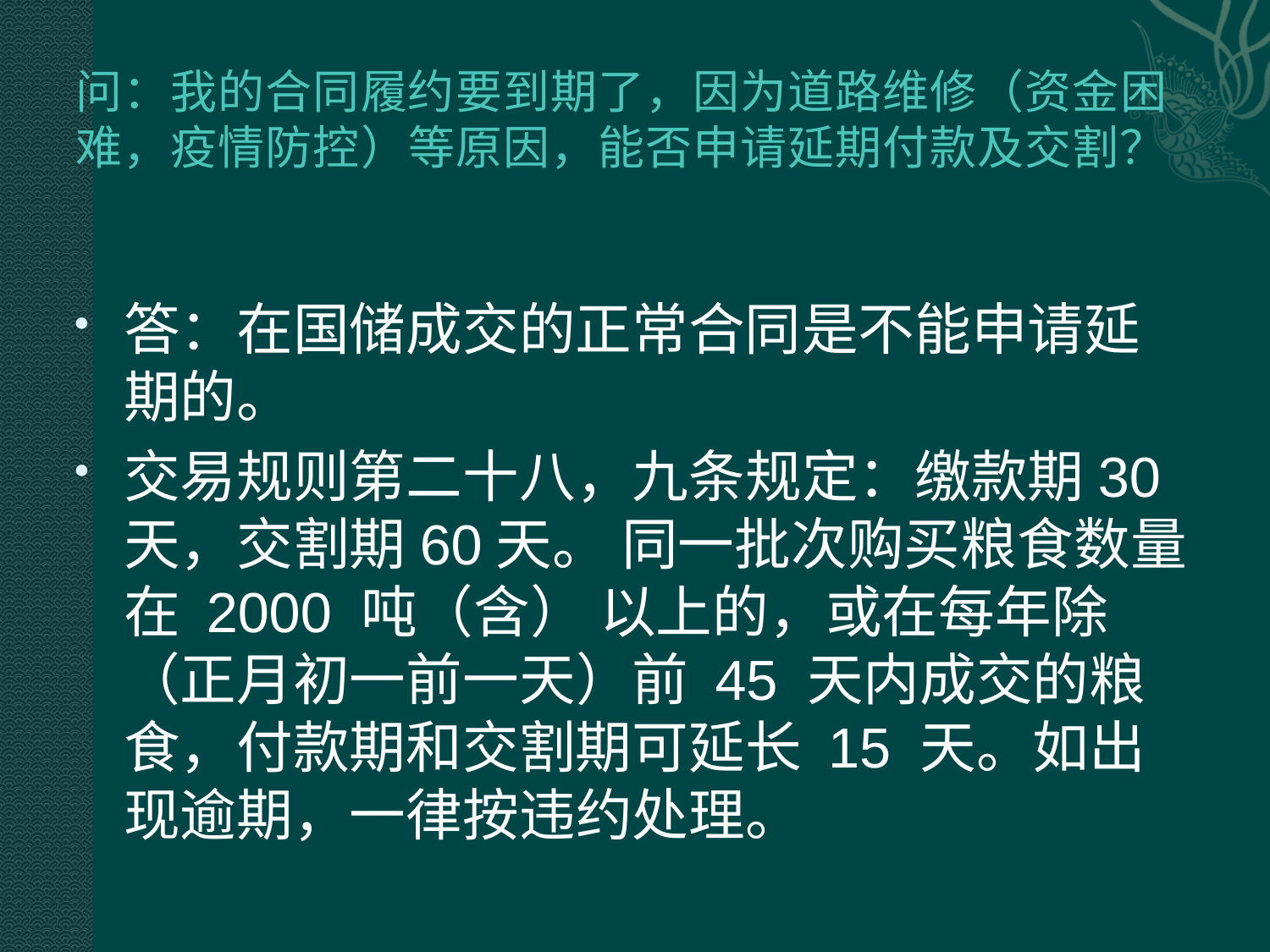

# 问：我的合同履约要到期了，因为道路维修（资金困难，疫情防控）等原因，能否申请延期付款及交割？
答：在国储成交的正常合同是不能申请延期的。
交易规则第二十八，九条规定：缴款期30天，交割期60天。 同一批次购买粮食数量在 2000 吨（含） 以上的，或在每年除（正月初一前一天）前 45 天内成交的粮食，付款期和交割期可延长 15 天。如出现逾期，一律按违约处理。